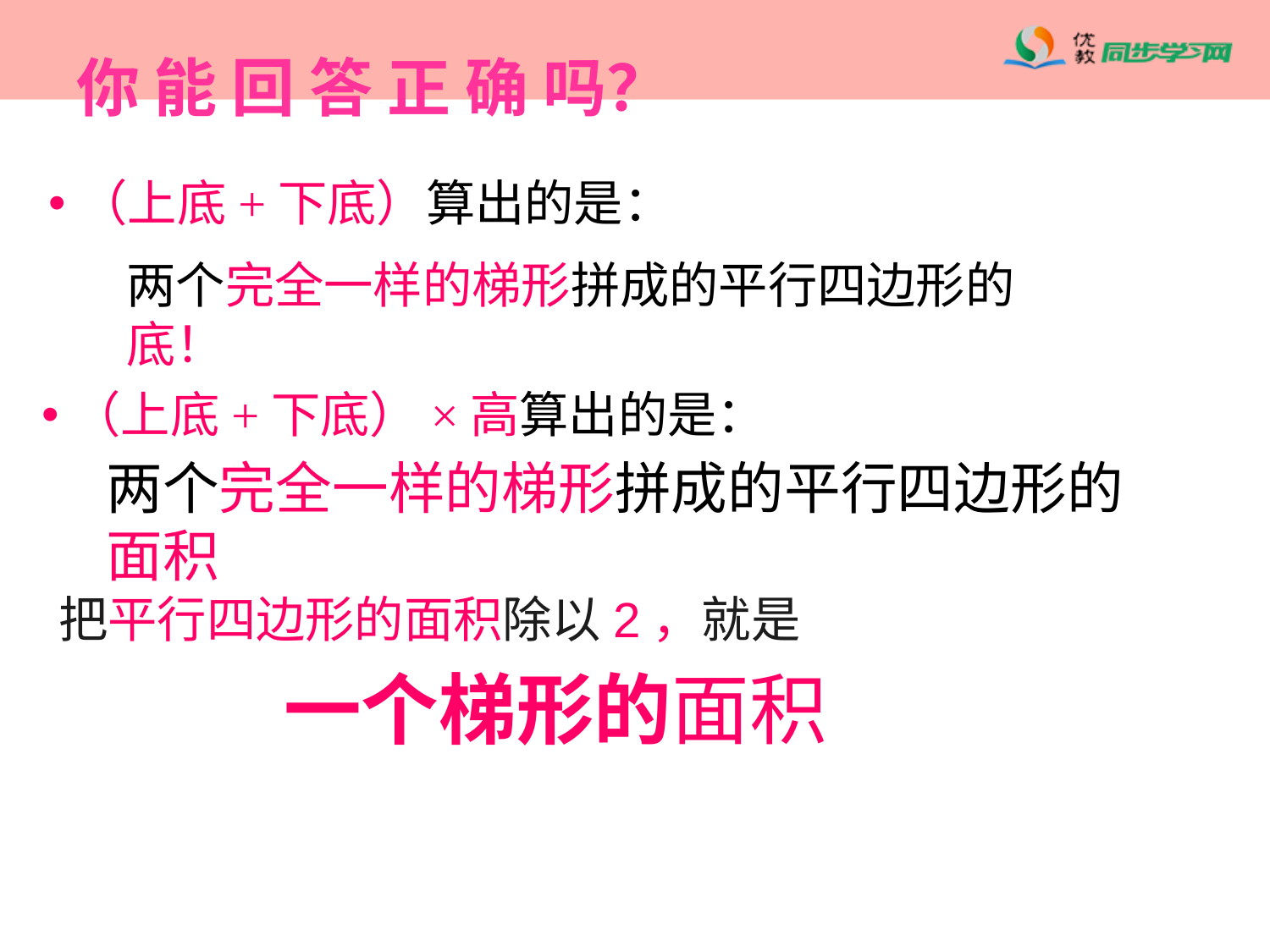

# 你 能 回 答 正 确 吗？
（上底+下底）算出的是：
两个完全一样的梯形拼成的平行四边形的
底！
（上底+下底）×高算出的是：
两个完全一样的梯形拼成的平行四边形的
面积
把平行四边形的面积除以2，就是

一个梯形的面积